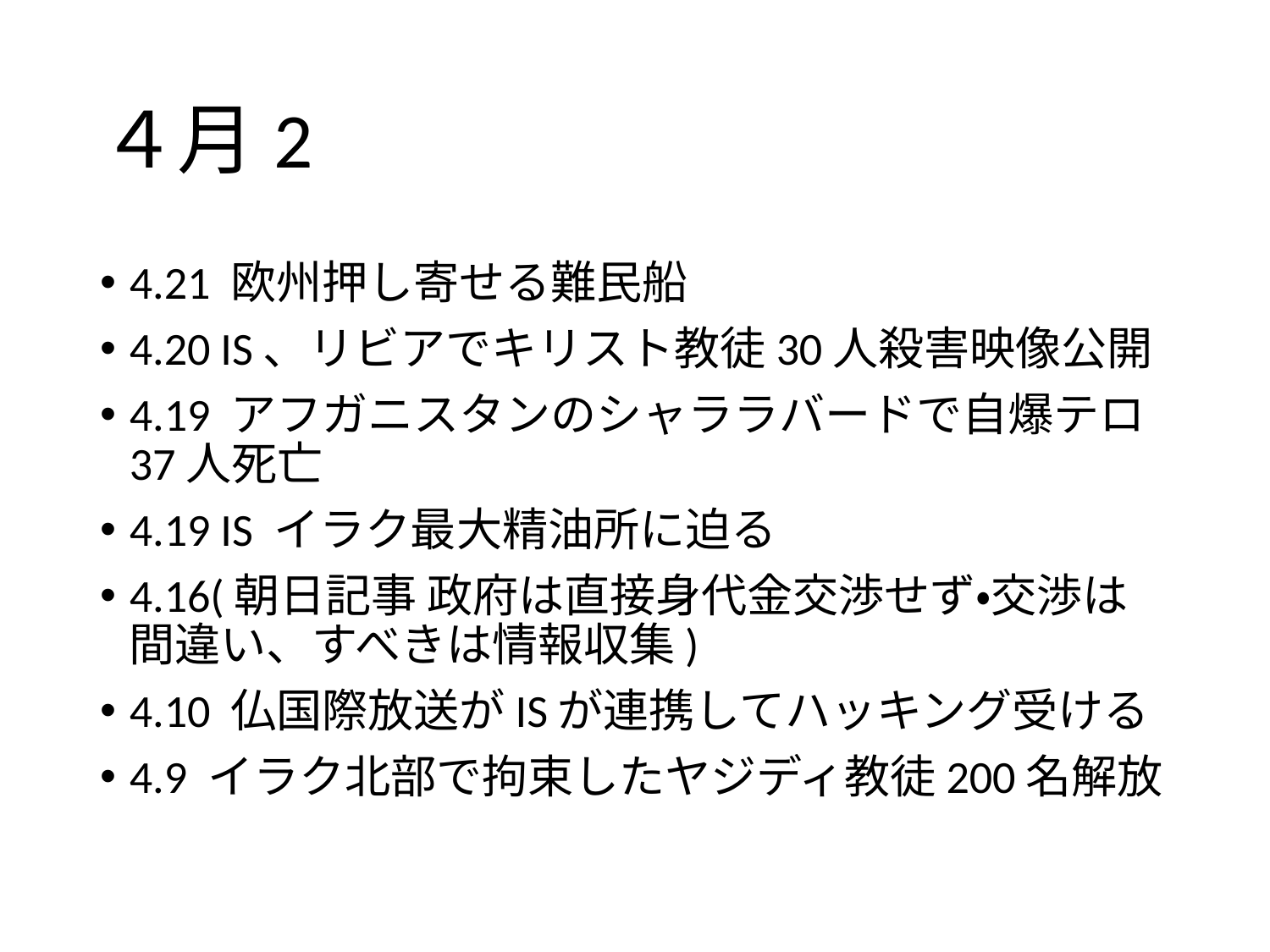

# ４月2
4.21 欧州押し寄せる難民船
4.20 IS、リビアでキリスト教徒30人殺害映像公開
4.19 アフガニスタンのシャララバードで自爆テロ37人死亡
4.19 IS イラク最大精油所に迫る
4.16(朝日記事 政府は直接身代金交渉せず・交渉は間違い、すべきは情報収集)
4.10 仏国際放送がISが連携してハッキング受ける
4.9 イラク北部で拘束したヤジディ教徒200名解放